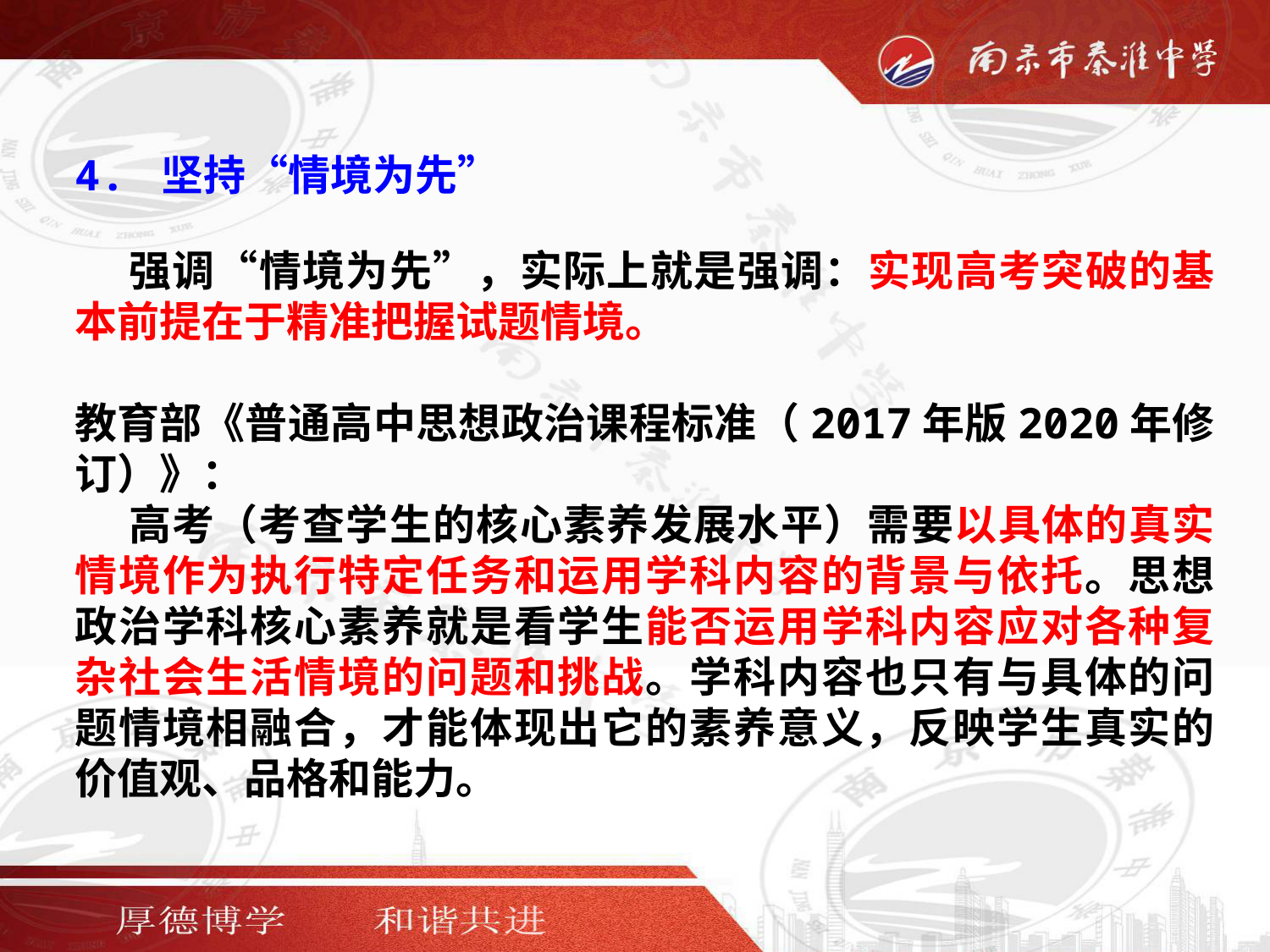

4. 坚持“情境为先”

    强调“情境为先”，实际上就是强调：实现高考突破的基本前提在于精准把握试题情境。

教育部《普通高中思想政治课程标准（2017年版2020年修订）》：
    高考（考查学生的核心素养发展水平）需要以具体的真实情境作为执行特定任务和运用学科内容的背景与依托。思想政治学科核心素养就是看学生能否运用学科内容应对各种复杂社会生活情境的问题和挑战。学科内容也只有与具体的问题情境相融合，才能体现出它的素养意义，反映学生真实的价值观、品格和能力。
#